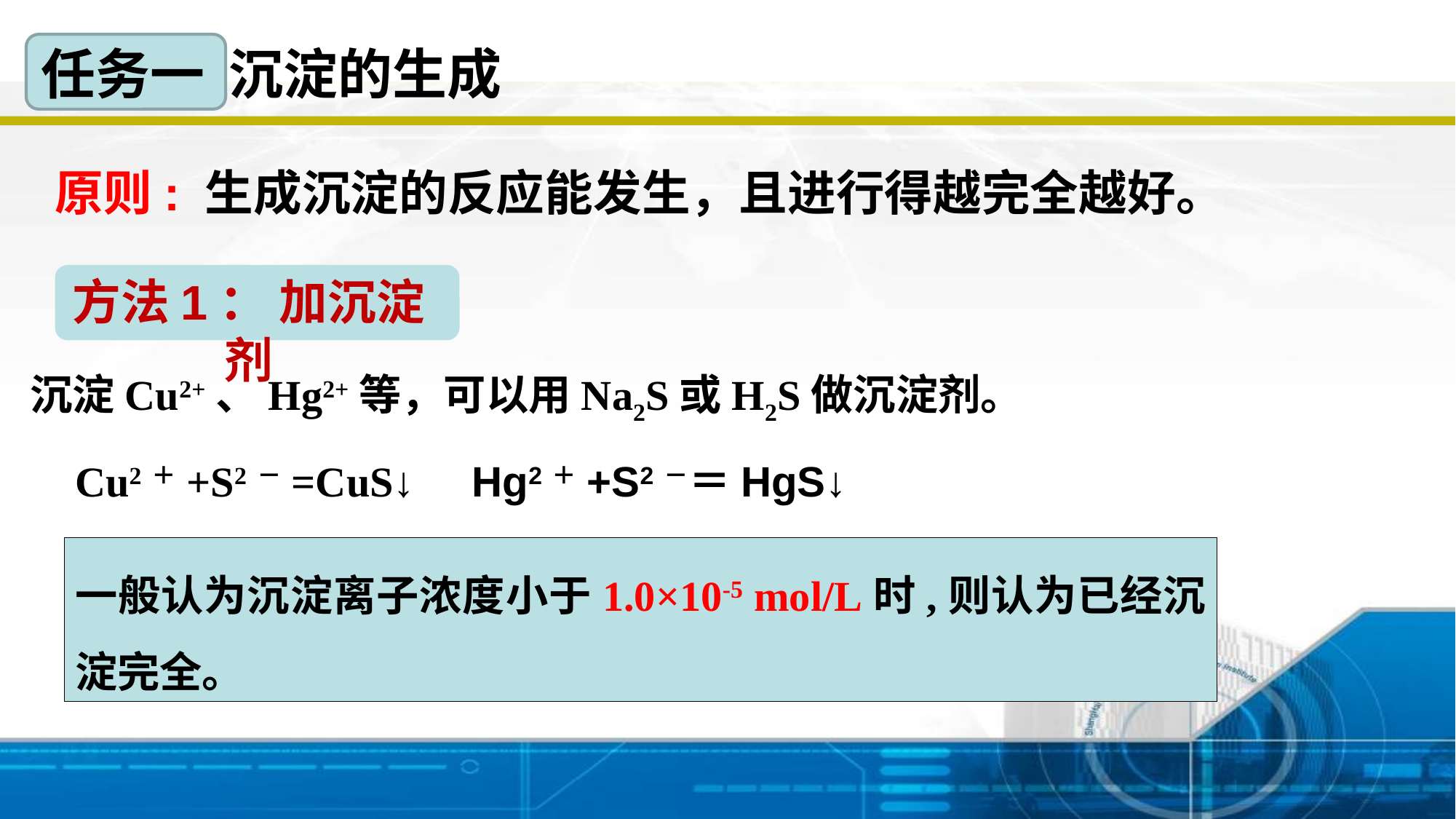

# 任务一  沉淀的生成
原则: 生成沉淀的反应能发生，且进行得越完全越好。

方法1： 加沉淀剂
沉淀Cu2+、Hg2+等，可以用Na2S或H2S做沉淀剂。
Cu2＋+S2－=CuS↓
Hg2＋+S2－＝HgS↓
一般认为沉淀离子浓度小于1.0×10-5 mol/L时,则认为已经沉淀完全。